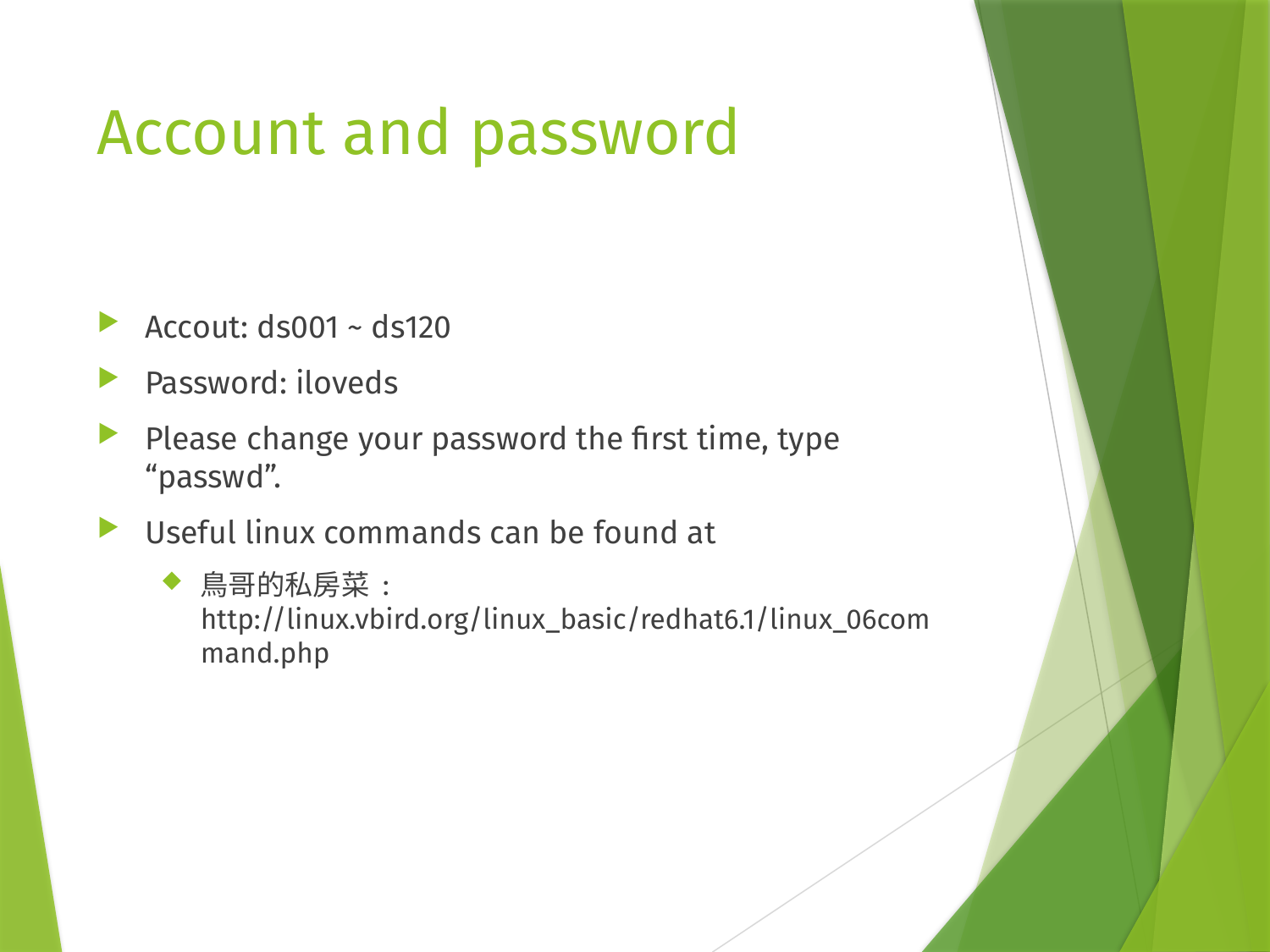

# Account and password
Accout: ds001 ~ ds120
Password: iloveds
Please change your password the first time, type “passwd”.
Useful linux commands can be found at
鳥哥的私房菜 : http://linux.vbird.org/linux_basic/redhat6.1/linux_06command.php